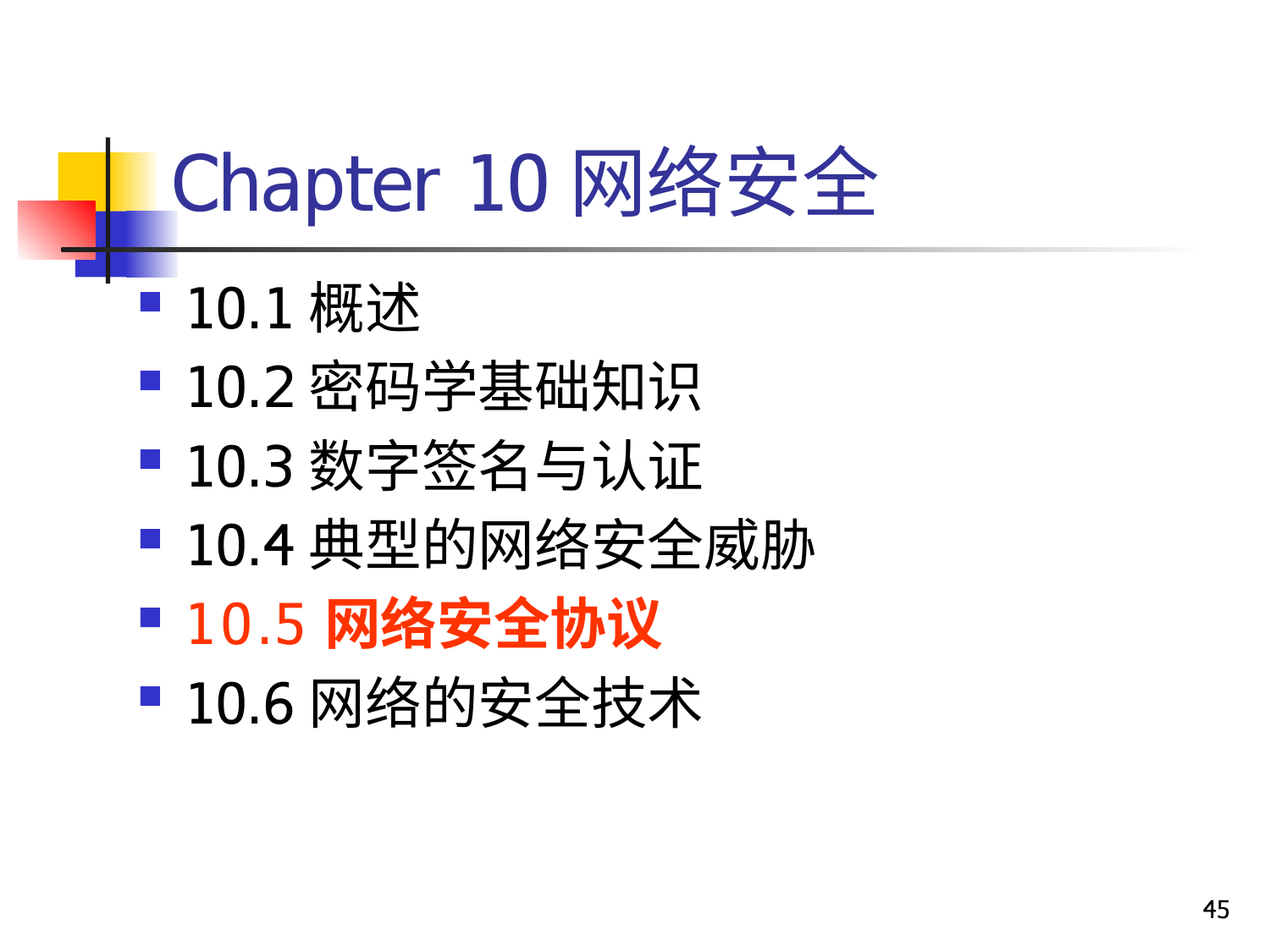

# Chapter 10网络安全
10.1概述
10.2密码学基础知识
10.3数字签名与认证
10.4典型的网络安全威胁
10.5网络安全协议
10.6网络的安全技术
45